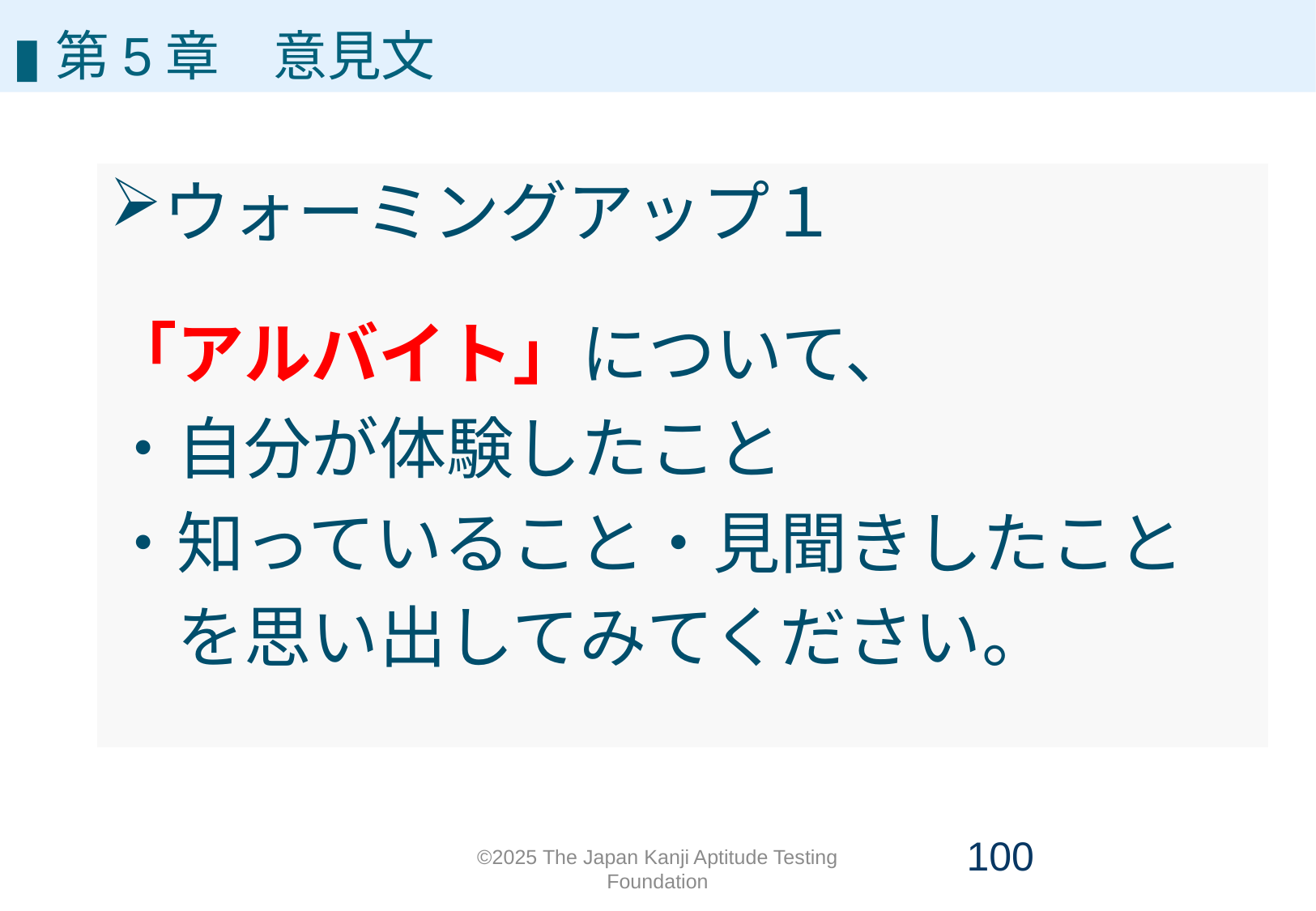

ルール①　事実と意見を分ける
▮第5章　意見文
ウォーミングアップ１

「アルバイト」について、
・自分が体験したこと
・知っていること・見聞きしたこと
　を思い出してみてください。

©2025 The Japan Kanji Aptitude Testing Foundation
100